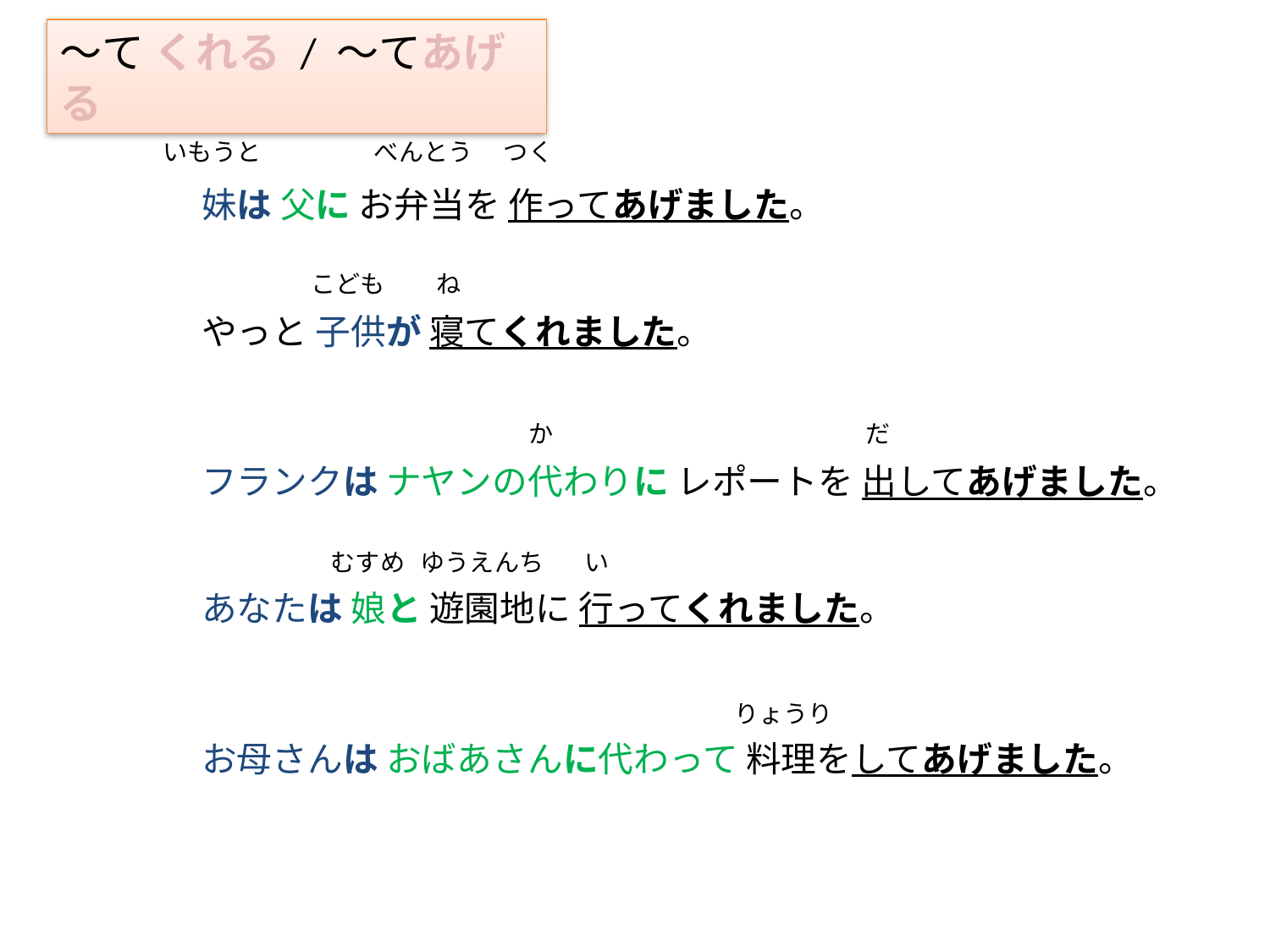

〜て くれる / 〜てあげる
べんとう
つく
いもうと
妹は 父に お弁当を 作ってあげました。

やっと 子供が 寝てくれました。

フランクは ナヤンの代わりに レポートを 出してあげました。

あなたは 娘と 遊園地に 行ってくれました。

お母さんは おばあさんに代わって 料理をしてあげました。
こども
ね
か
だ
い
ゆうえんち
むすめ
りょうり